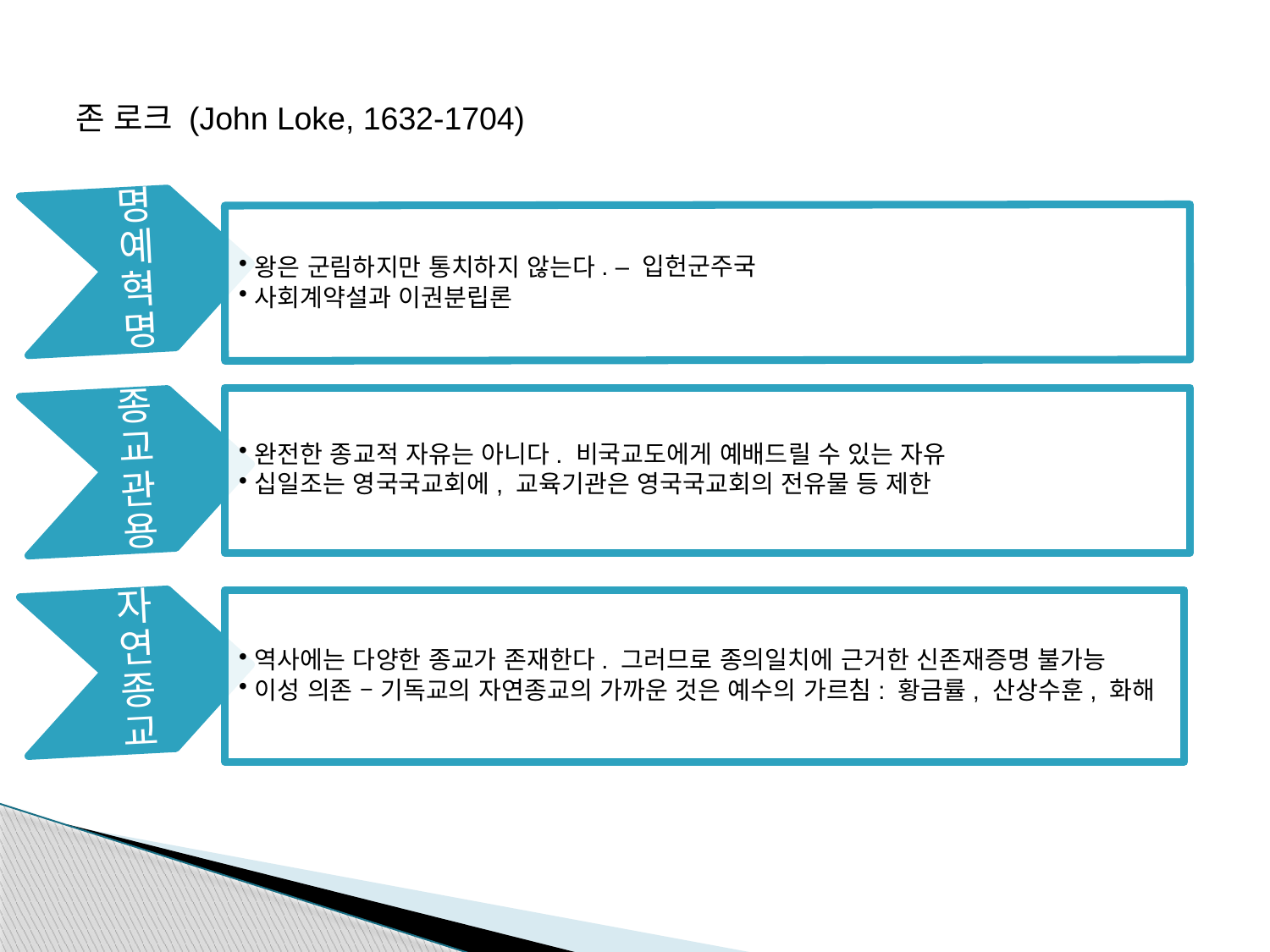

# 존 로크 (John Loke, 1632-1704)
명예혁명
왕은 군림하지만 통치하지 않는다. – 입헌군주국
사회계약설과 이권분립론
완전한 종교적 자유는 아니다. 비국교도에게 예배드릴 수 있는 자유
십일조는 영국국교회에, 교육기관은 영국국교회의 전유물 등 제한
종교관용
역사에는 다양한 종교가 존재한다. 그러므로 종의일치에 근거한 신존재증명 불가능
이성 의존 – 기독교의 자연종교의 가까운 것은 예수의 가르침: 황금률, 산상수훈, 화해
자연종교